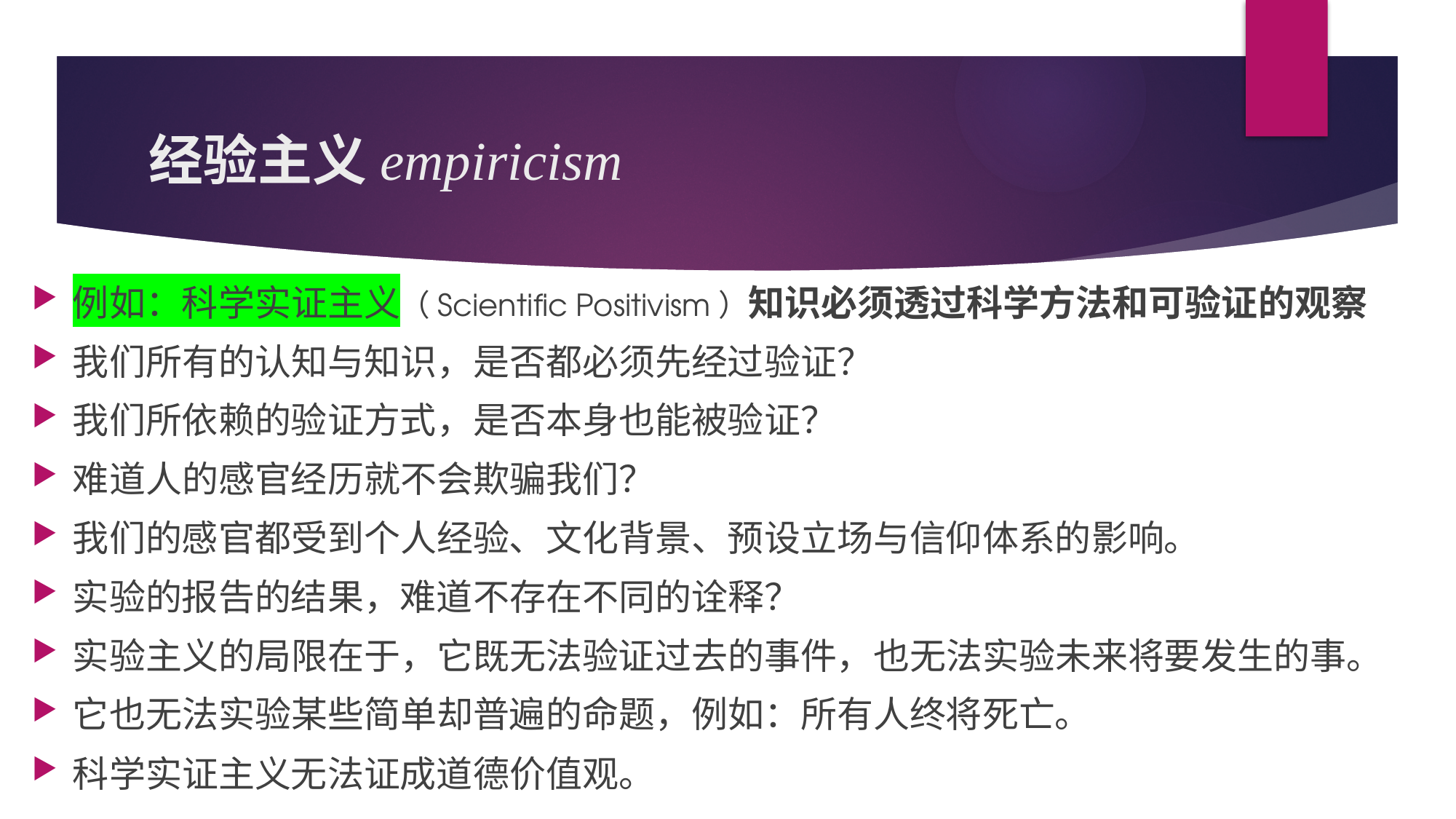

# 经验主义empiricism
例如：科学实证主义（Scientific Positivism）知识必须透过科学方法和可验证的观察
我们所有的认知与知识，是否都必须先经过验证？
我们所依赖的验证方式，是否本身也能被验证？
难道人的感官经历就不会欺骗我们？
我们的感官都受到个人经验、文化背景、预设立场与信仰体系的影响。
实验的报告的结果，难道不存在不同的诠释？
实验主义的局限在于，它既无法验证过去的事件，也无法实验未来将要发生的事。
它也无法实验某些简单却普遍的命题，例如：所有人终将死亡。
科学实证主义无法证成道德价值观。